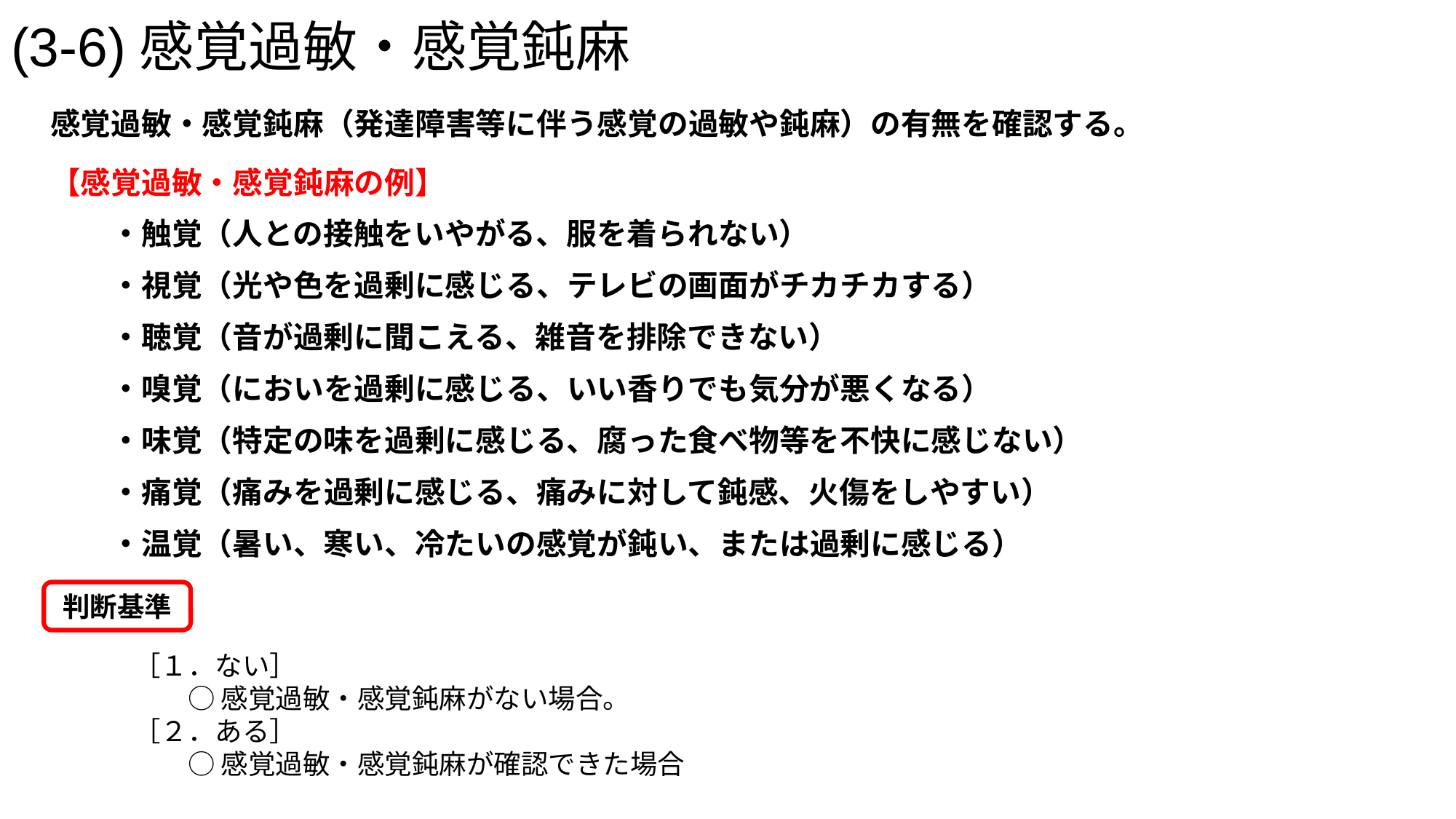

# (3-6)感覚過敏・感覚鈍麻
感覚過敏・感覚鈍麻（発達障害等に伴う感覚の過敏や鈍麻）の有無を確認する。
【感覚過敏・感覚鈍麻の例】
　　・触覚（人との接触をいやがる、服を着られない）
　　・視覚（光や色を過剰に感じる、テレビの画面がチカチカする）
　　・聴覚（音が過剰に聞こえる、雑音を排除できない）
　　・嗅覚（においを過剰に感じる、いい香りでも気分が悪くなる）
　　・味覚（特定の味を過剰に感じる、腐った食べ物等を不快に感じない）
　　・痛覚（痛みを過剰に感じる、痛みに対して鈍感、火傷をしやすい）
　　・温覚（暑い、寒い、冷たいの感覚が鈍い、または過剰に感じる）
判断基準
［１．ない］
　　○ 感覚過敏・感覚鈍麻がない場合。
［２．ある］
　　○ 感覚過敏・感覚鈍麻が確認できた場合